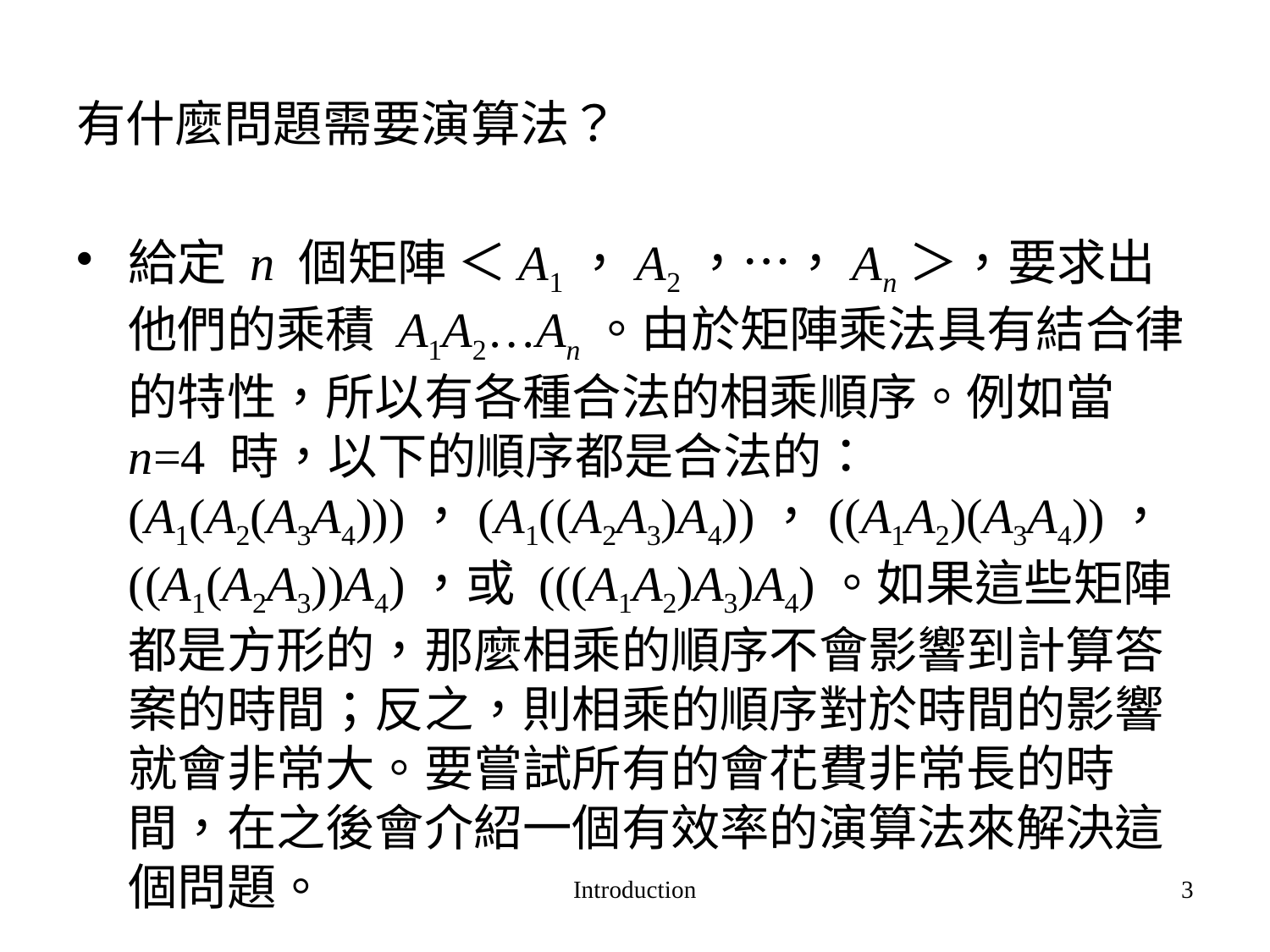

有什麼問題需要演算法？

給定 n 個矩陣 ＜A1，A2，…，An＞，要求出他們的乘積 A1A2…An。由於矩陣乘法具有結合律的特性，所以有各種合法的相乘順序。例如當 n=4 時，以下的順序都是合法的：(A1(A2(A3A4)))，(A1((A2A3)A4))，((A1A2)(A3A4))，((A1(A2A3))A4)，或 (((A1A2)A3)A4)。如果這些矩陣都是方形的，那麼相乘的順序不會影響到計算答案的時間；反之，則相乘的順序對於時間的影響就會非常大。要嘗試所有的會花費非常長的時間，在之後會介紹一個有效率的演算法來解決這個問題。
Introduction
3